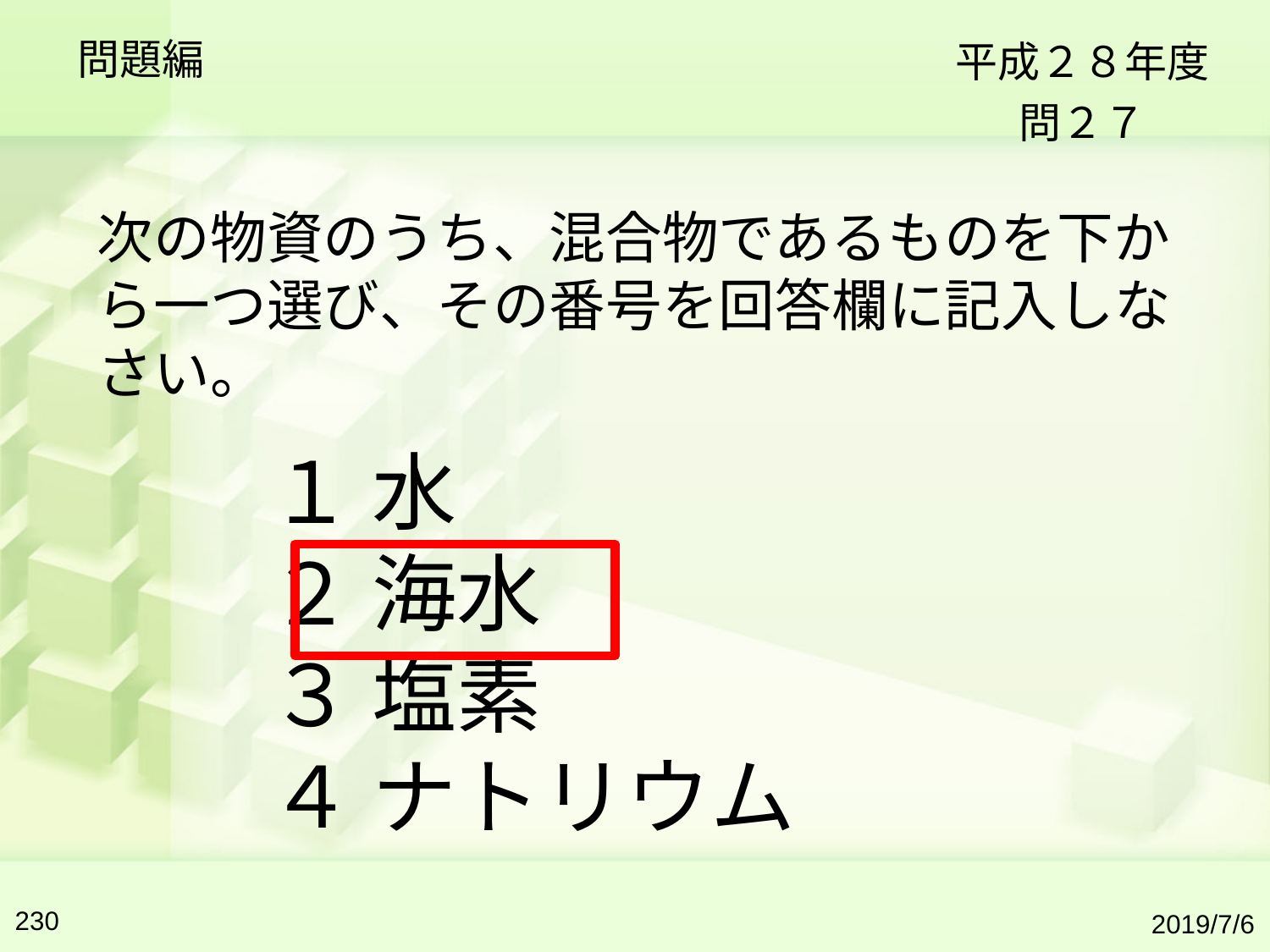

問題編
平成２８年度
問２７
次の物資のうち、混合物であるものを下から一つ選び、その番号を回答欄に記入しなさい。
１ 水
２ 海水
３ 塩素
４ ナトリウム

230
2019/7/6